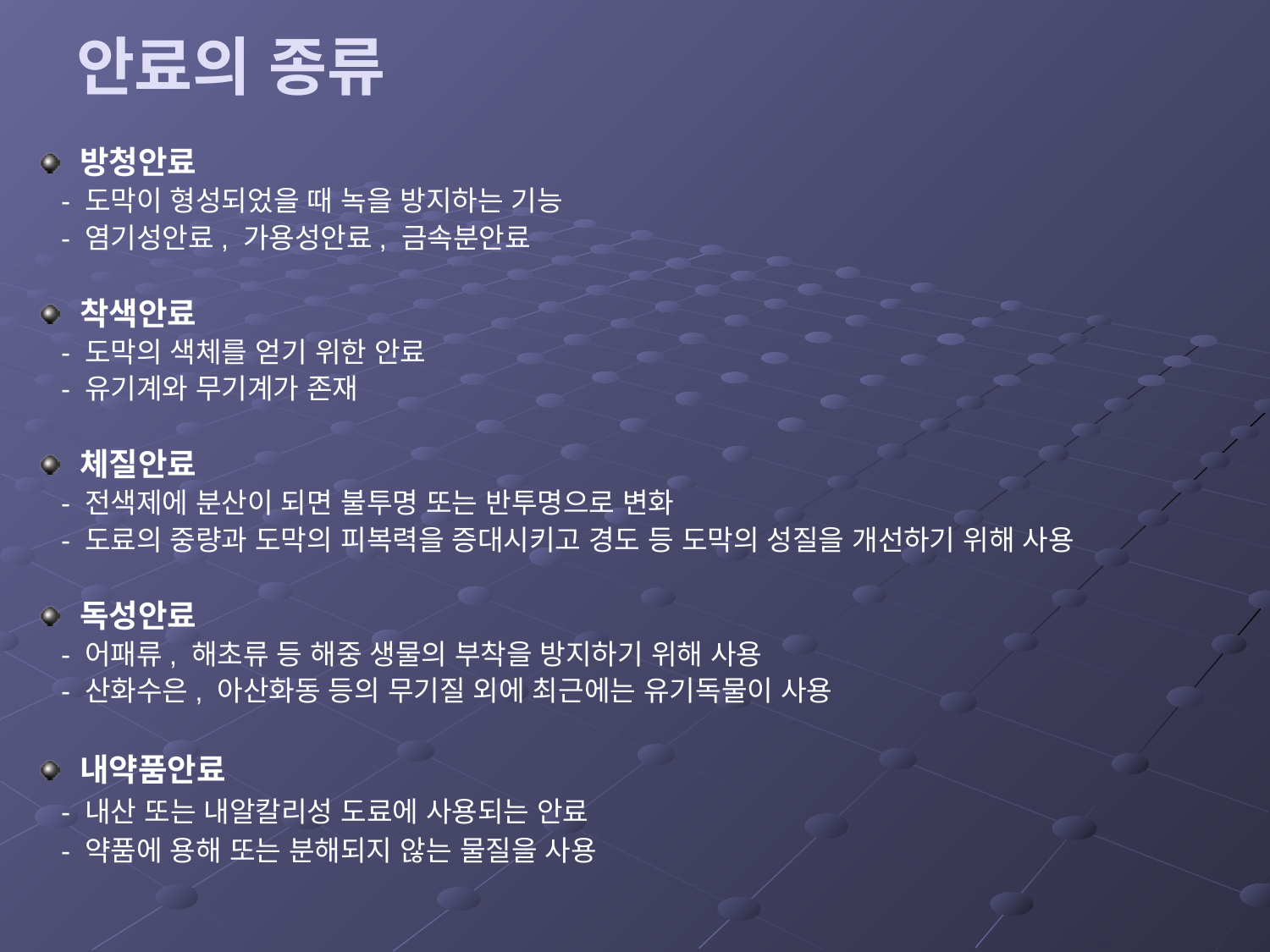

# 안료의 종류
방청안료
   - 도막이 형성되었을 때 녹을 방지하는 기능
   - 염기성안료, 가용성안료, 금속분안료

착색안료
   - 도막의 색체를 얻기 위한 안료
   - 유기계와 무기계가 존재

체질안료
   - 전색제에 분산이 되면 불투명 또는 반투명으로 변화
   - 도료의 중량과 도막의 피복력을 증대시키고 경도 등 도막의 성질을 개선하기 위해 사용

독성안료
   - 어패류, 해초류 등 해중 생물의 부착을 방지하기 위해 사용
   - 산화수은, 아산화동 등의 무기질 외에 최근에는 유기독물이 사용

내약품안료
   - 내산 또는 내알칼리성 도료에 사용되는 안료
   - 약품에 용해 또는 분해되지 않는 물질을 사용